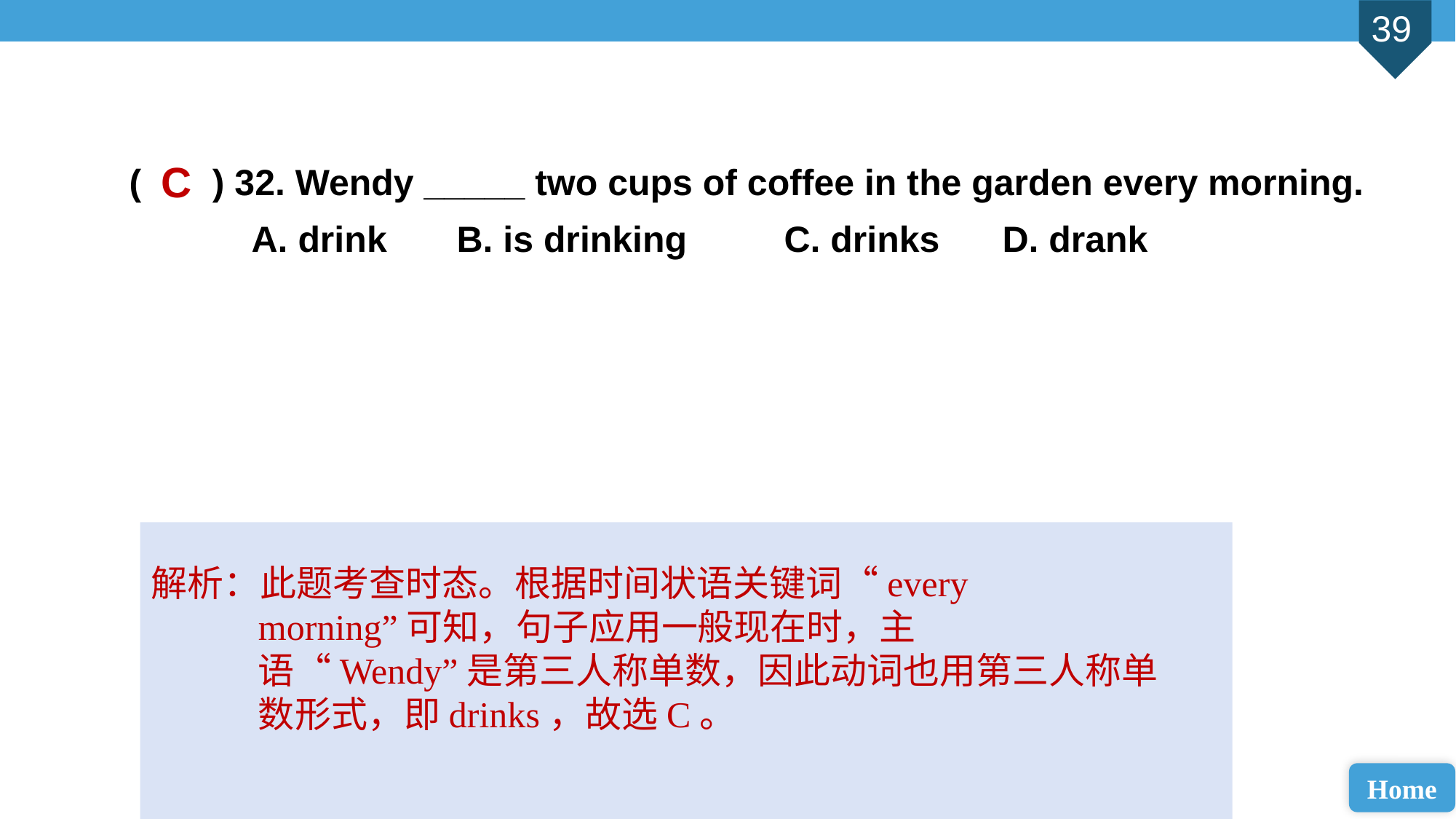

(       ) 32. Wendy _____ two cups of coffee in the garden every morning.
            A. drink 	B. is drinking 	C. drinks 	D. drank
C

解析：此题考查时态。根据时间状语关键词“every morning”可知，句子应用一般现在时，主语“Wendy”是第三人称单数，因此动词也用第三人称单数形式，即drinks，故选C。